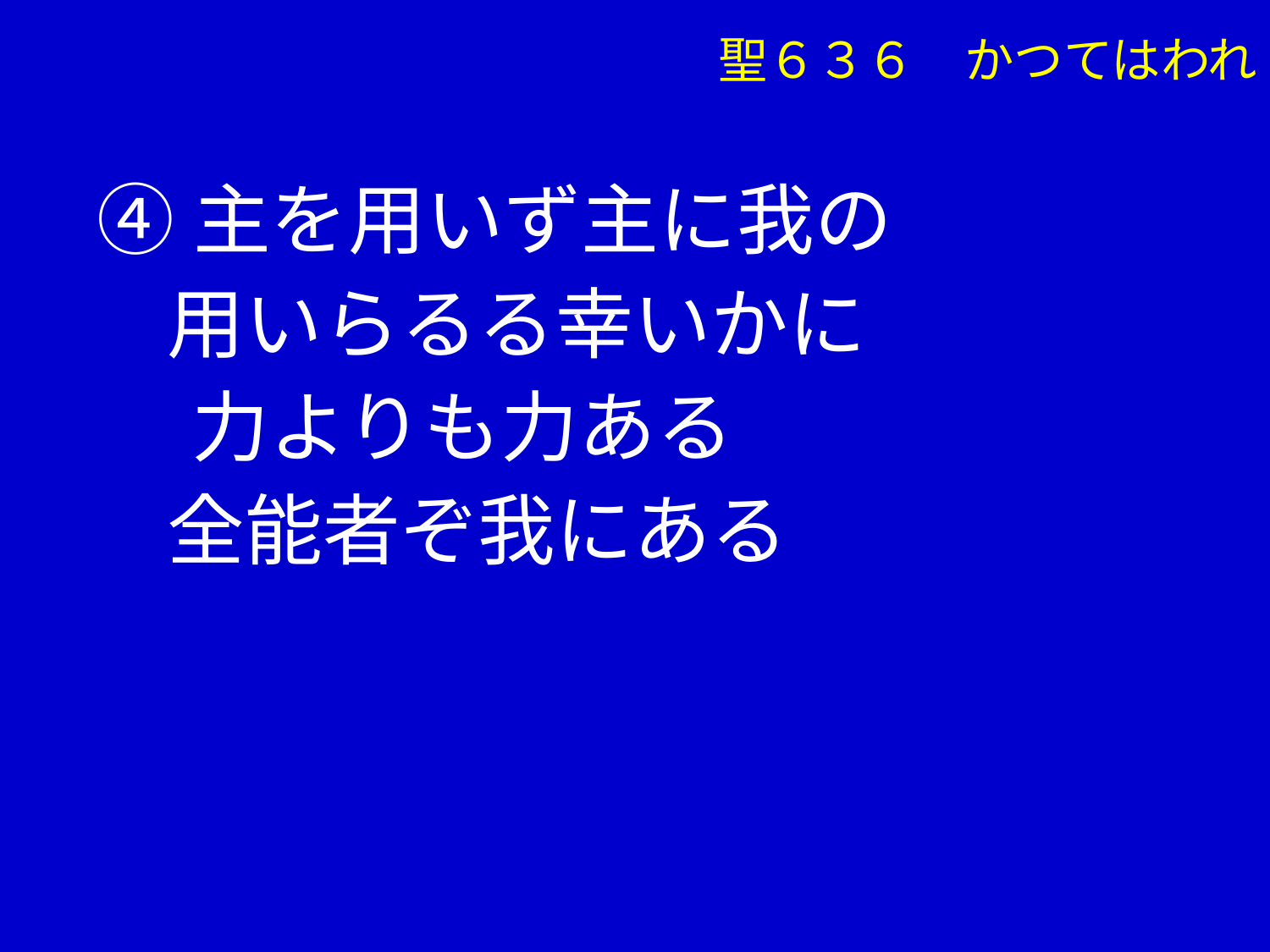

聖６３６　かつてはわれ
④主を用いず主に我の
   用いらるる幸いかに
　 力よりも力ある
   全能者ぞ我にある